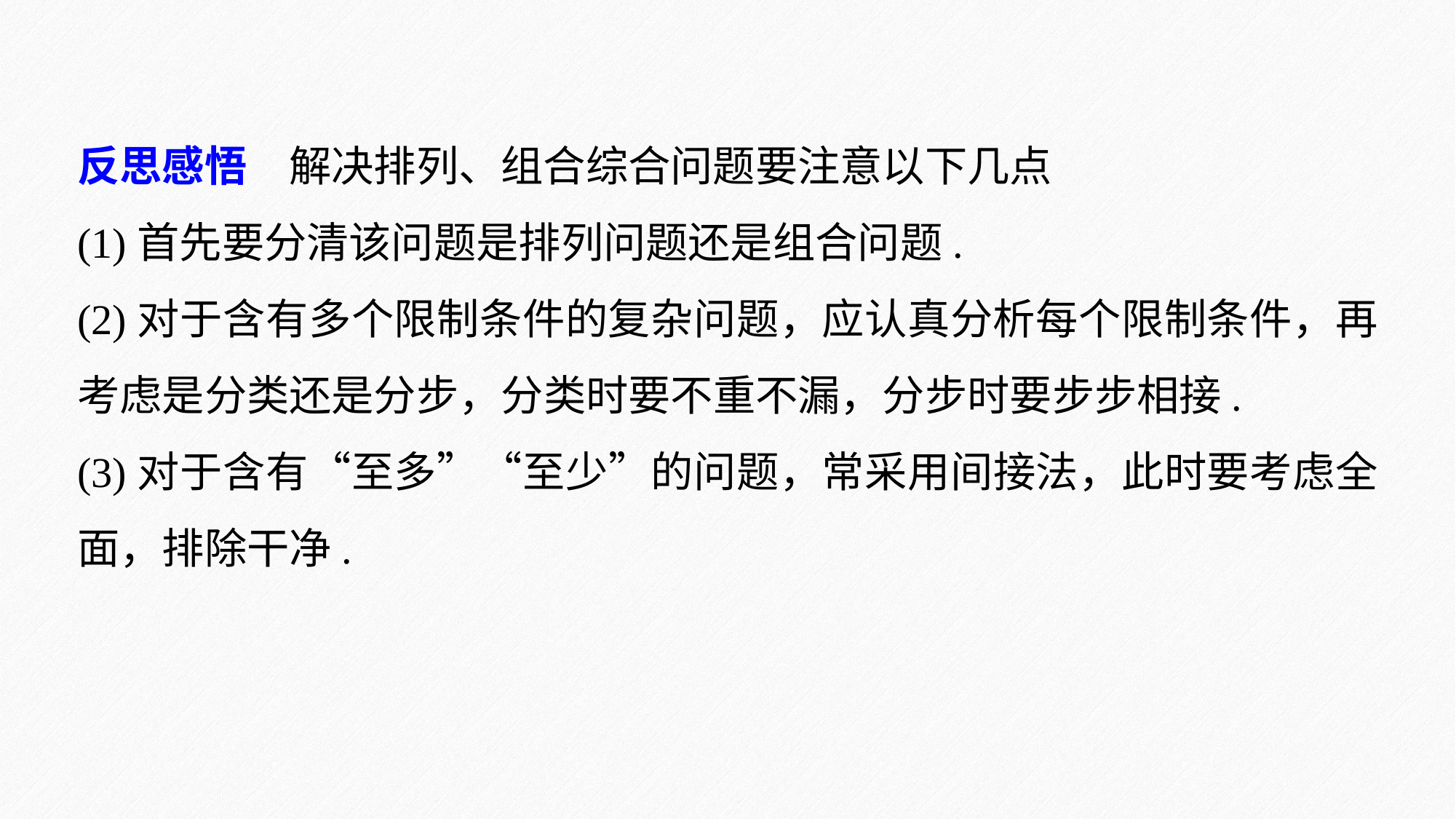

反思感悟　解决排列、组合综合问题要注意以下几点
(1)首先要分清该问题是排列问题还是组合问题.
(2)对于含有多个限制条件的复杂问题，应认真分析每个限制条件，再考虑是分类还是分步，分类时要不重不漏，分步时要步步相接.
(3)对于含有“至多”“至少”的问题，常采用间接法，此时要考虑全面，排除干净.